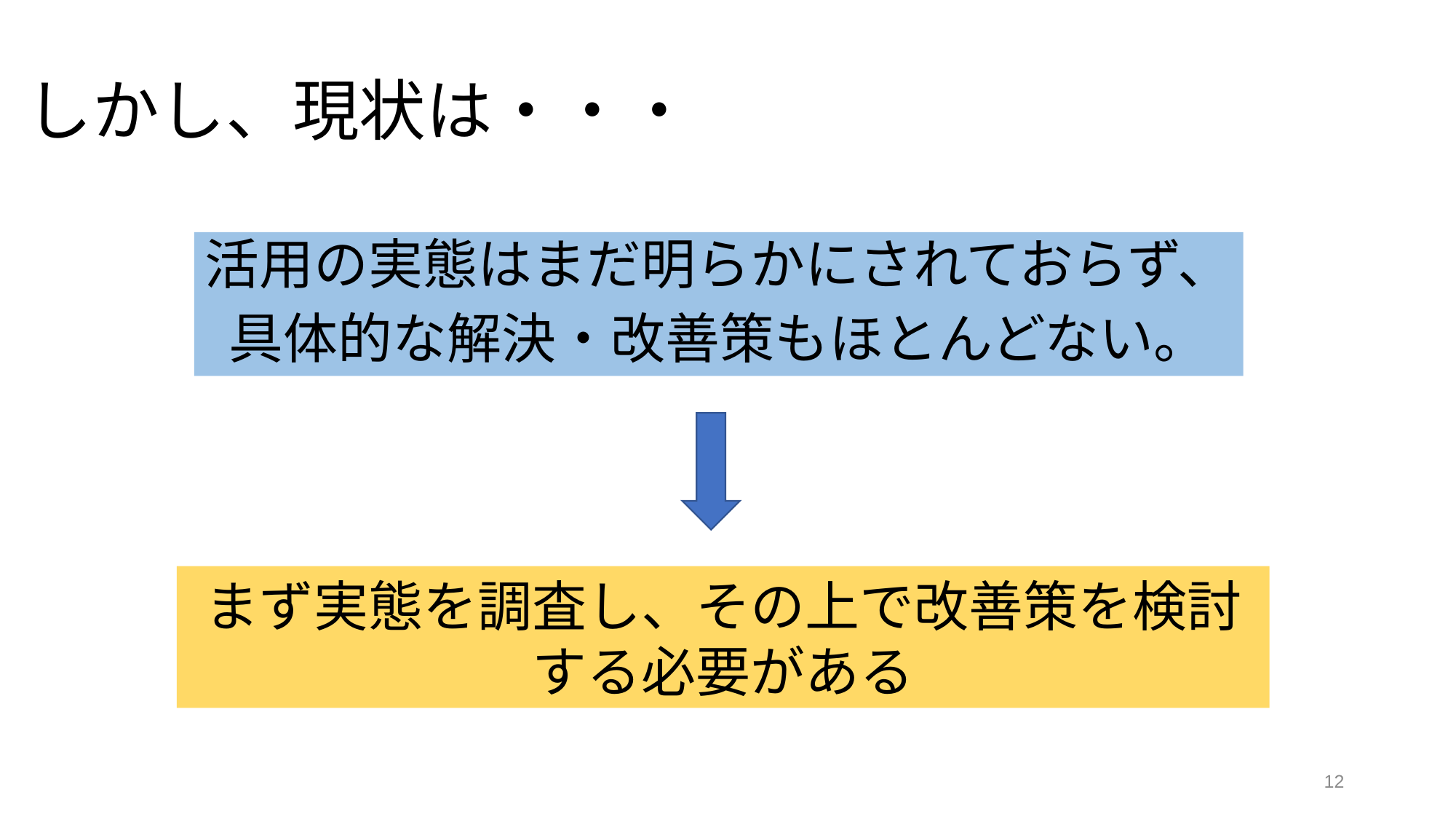

しかし、現状は・・・
活用の実態はまだ明らかにされておらず、
具体的な解決・改善策もほとんどない。

まず実態を調査し、その上で改善策を検討する必要がある
12